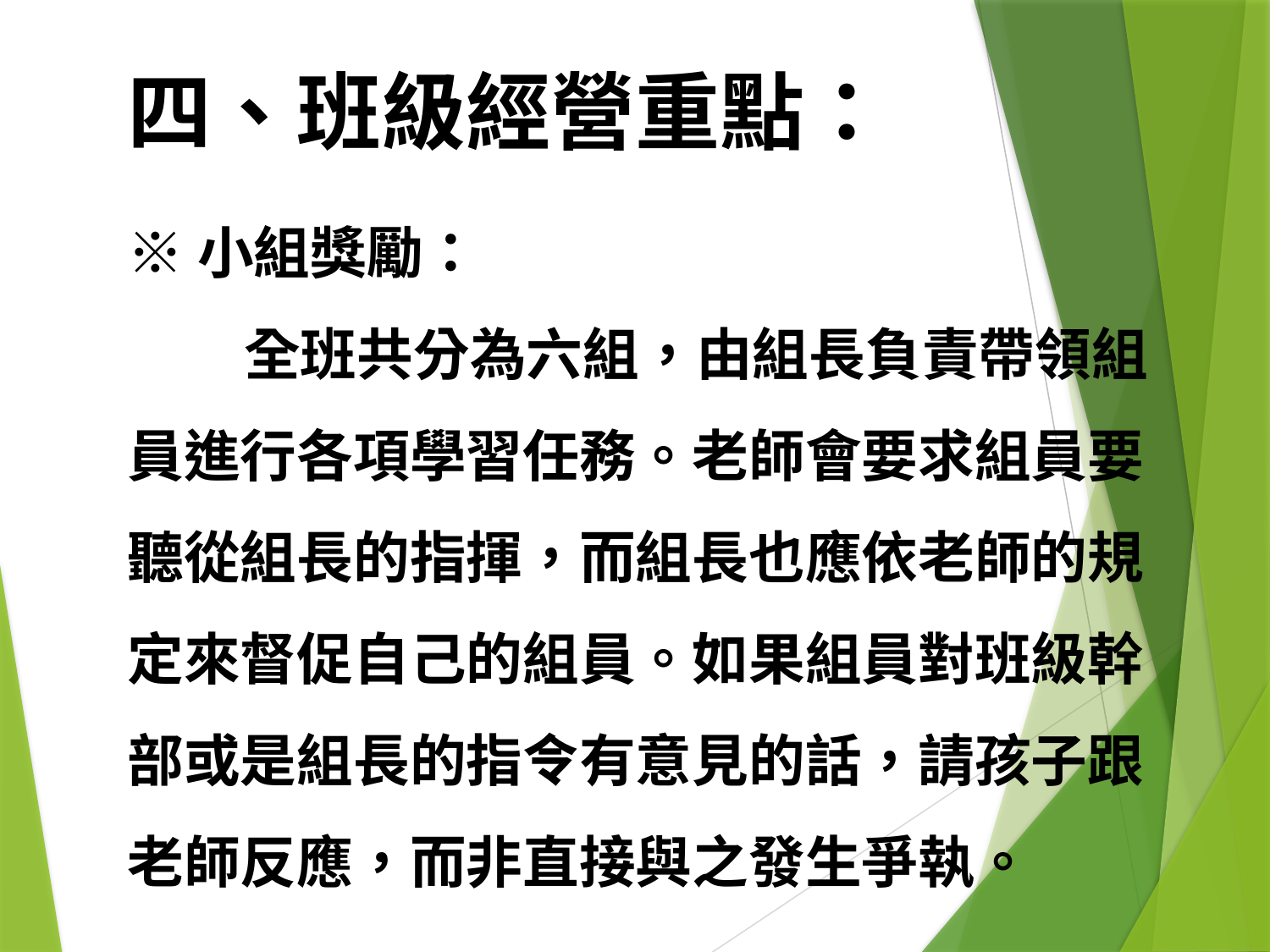

四、班級經營重點：
※小組獎勵：
        全班共分為六組，由組長負責帶領組員進行各項學習任務。老師會要求組員要聽從組長的指揮，而組長也應依老師的規定來督促自己的組員。如果組員對班級幹部或是組長的指令有意見的話，請孩子跟老師反應，而非直接與之發生爭執。